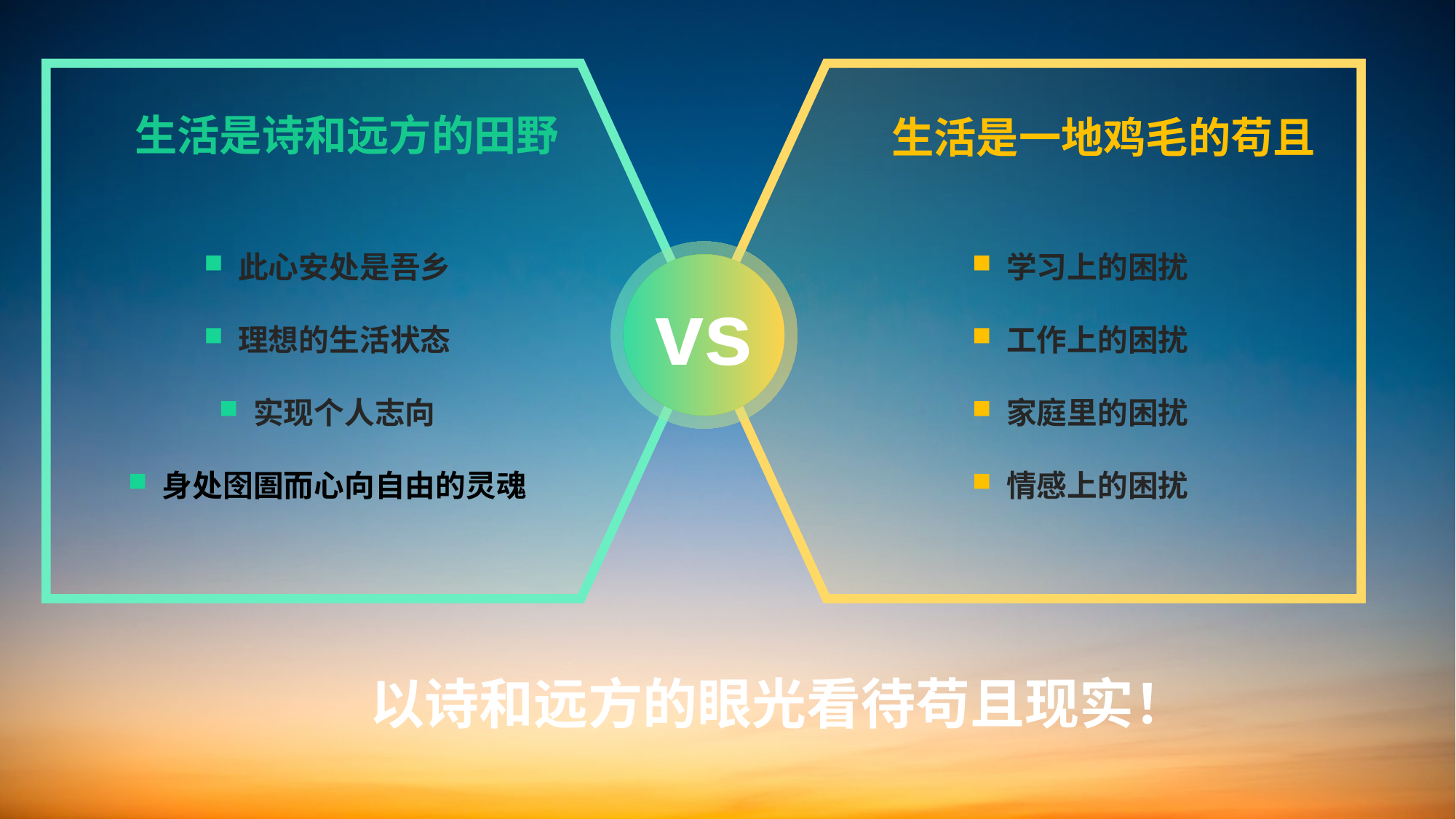

生活是诗和远方的田野

生活是一地鸡毛的苟且

此心安处是吾乡
理想的生活状态
实现个人志向
身处囹圄而心向自由的灵魂

学习上的困扰
工作上的困扰
家庭里的困扰
情感上的困扰

vs

以诗和远方的眼光看待苟且现实！